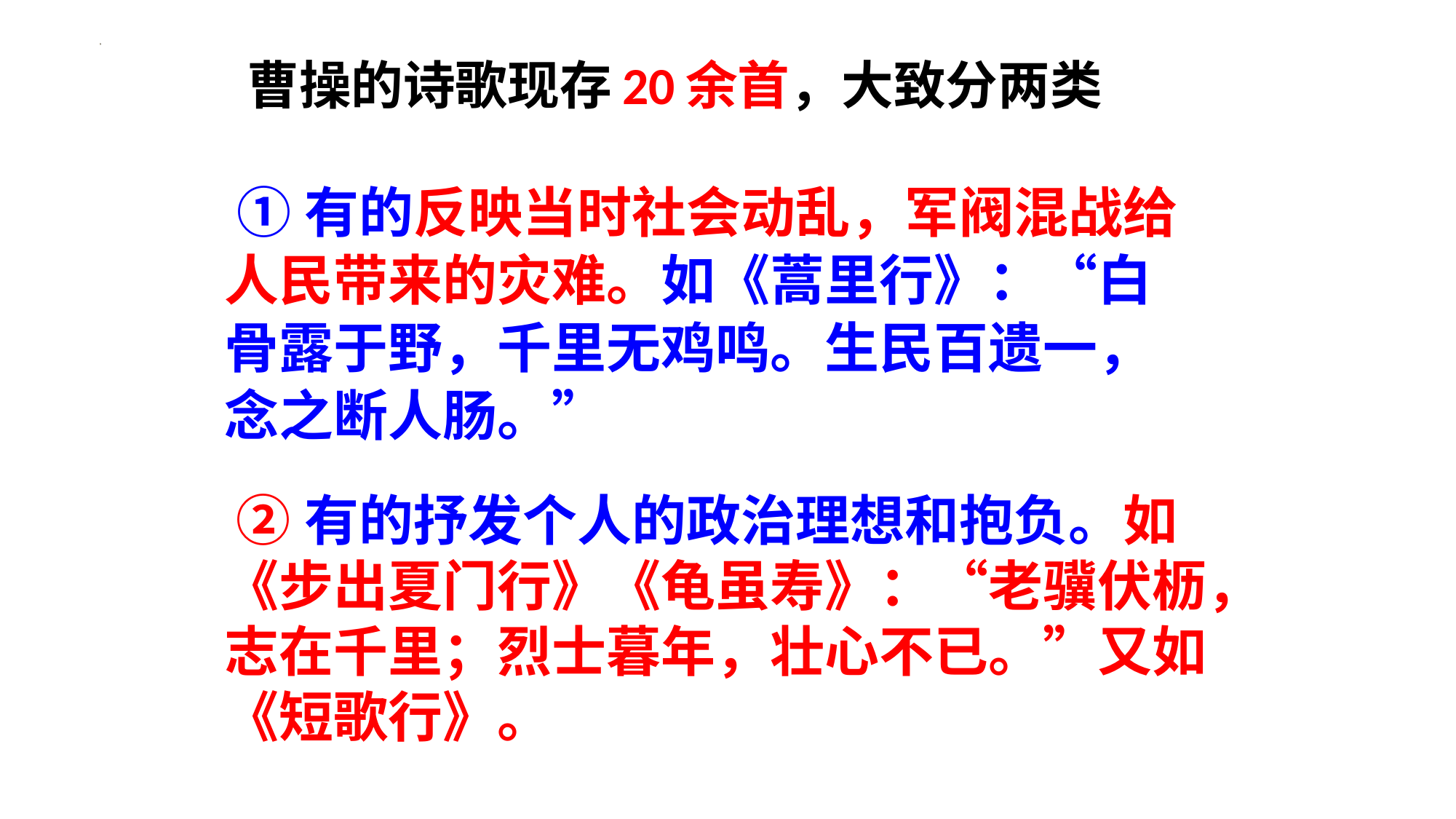

曹操的诗歌现存20余首，大致分两类
 ①有的反映当时社会动乱，军阀混战给
人民带来的灾难。如《蒿里行》：“白
骨露于野，千里无鸡鸣。生民百遗一，
念之断人肠。”
 ②有的抒发个人的政治理想和抱负。如《步出夏门行》《龟虽寿》：“老骥伏枥，志在千里；烈士暮年，壮心不已。”又如《短歌行》。